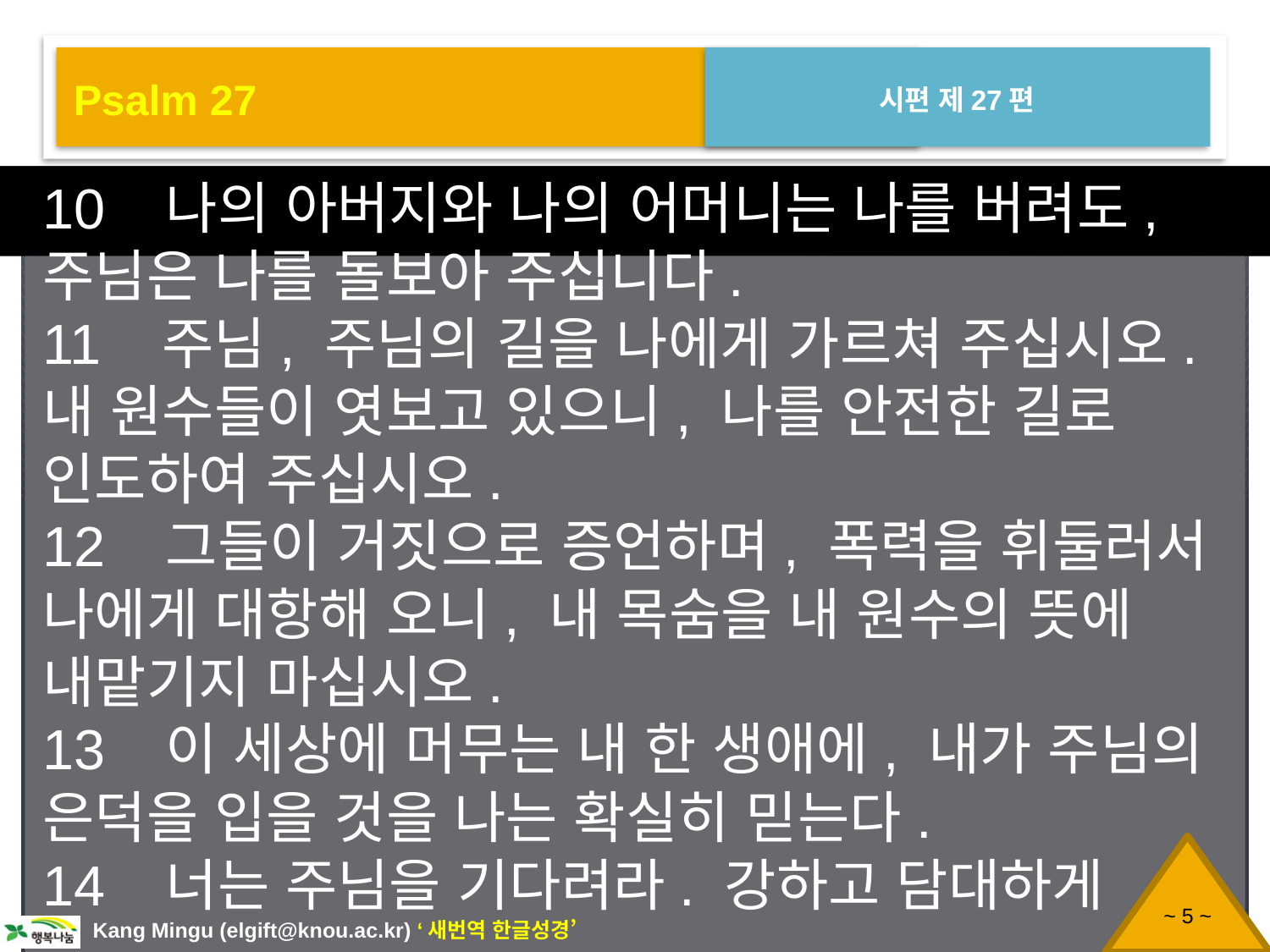

Psalm 27
시편 제27편
10   나의 아버지와 나의 어머니는 나를 버려도, 주님은 나를 돌보아 주십니다.
11   주님, 주님의 길을 나에게 가르쳐 주십시오. 내 원수들이 엿보고 있으니, 나를 안전한 길로 인도하여 주십시오.
12   그들이 거짓으로 증언하며, 폭력을 휘둘러서 나에게 대항해 오니, 내 목숨을 내 원수의 뜻에 내맡기지 마십시오.
13   이 세상에 머무는 내 한 생애에, 내가 주님의 은덕을 입을 것을 나는 확실히 믿는다.
14   너는 주님을 기다려라. 강하고 담대하게